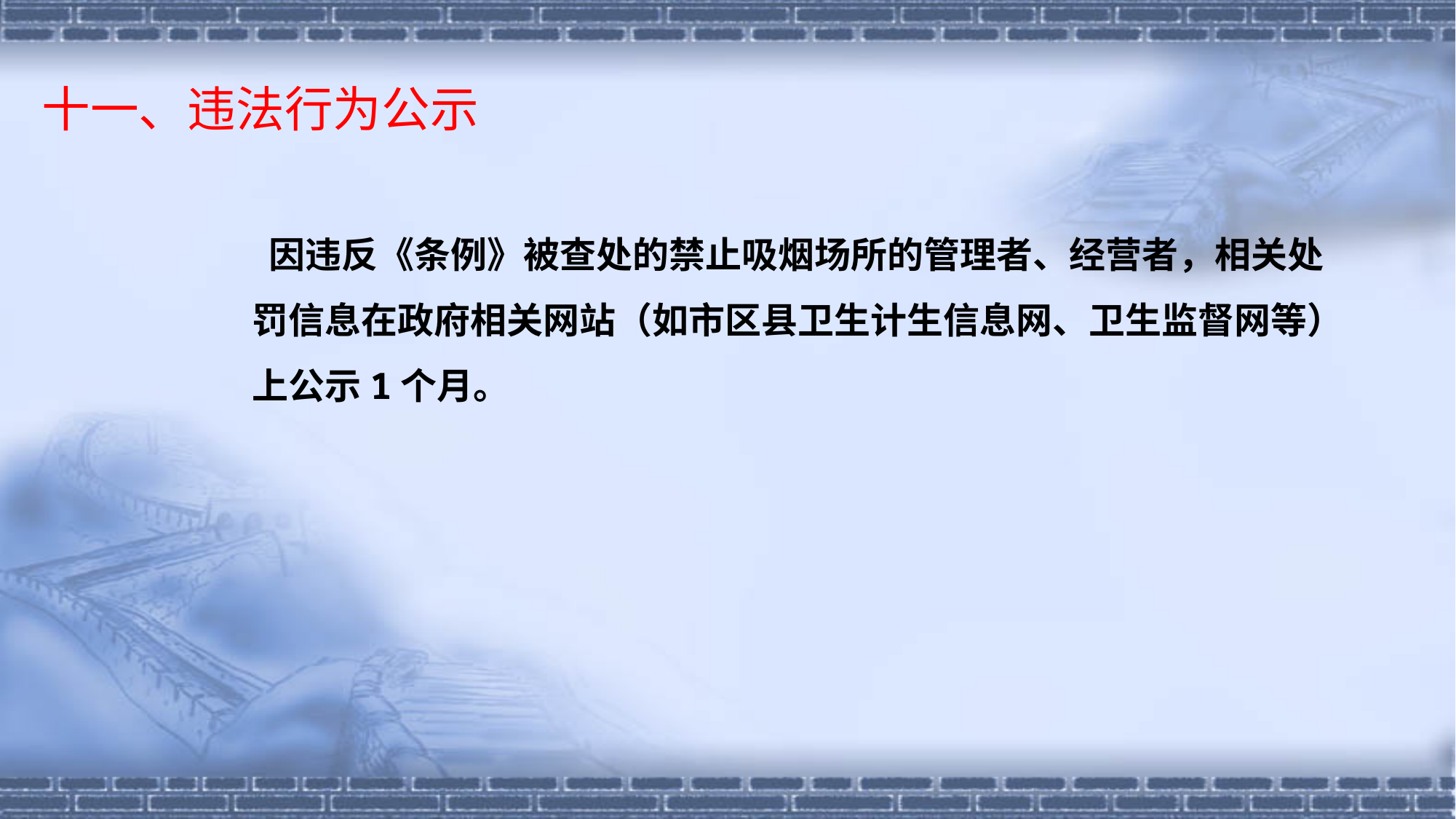

十一、违法行为公示
      因违反《条例》被查处的禁止吸烟场所的管理者、经营者，相关处罚信息在政府相关网站（如市区县卫生计生信息网、卫生监督网等）上公示1个月。